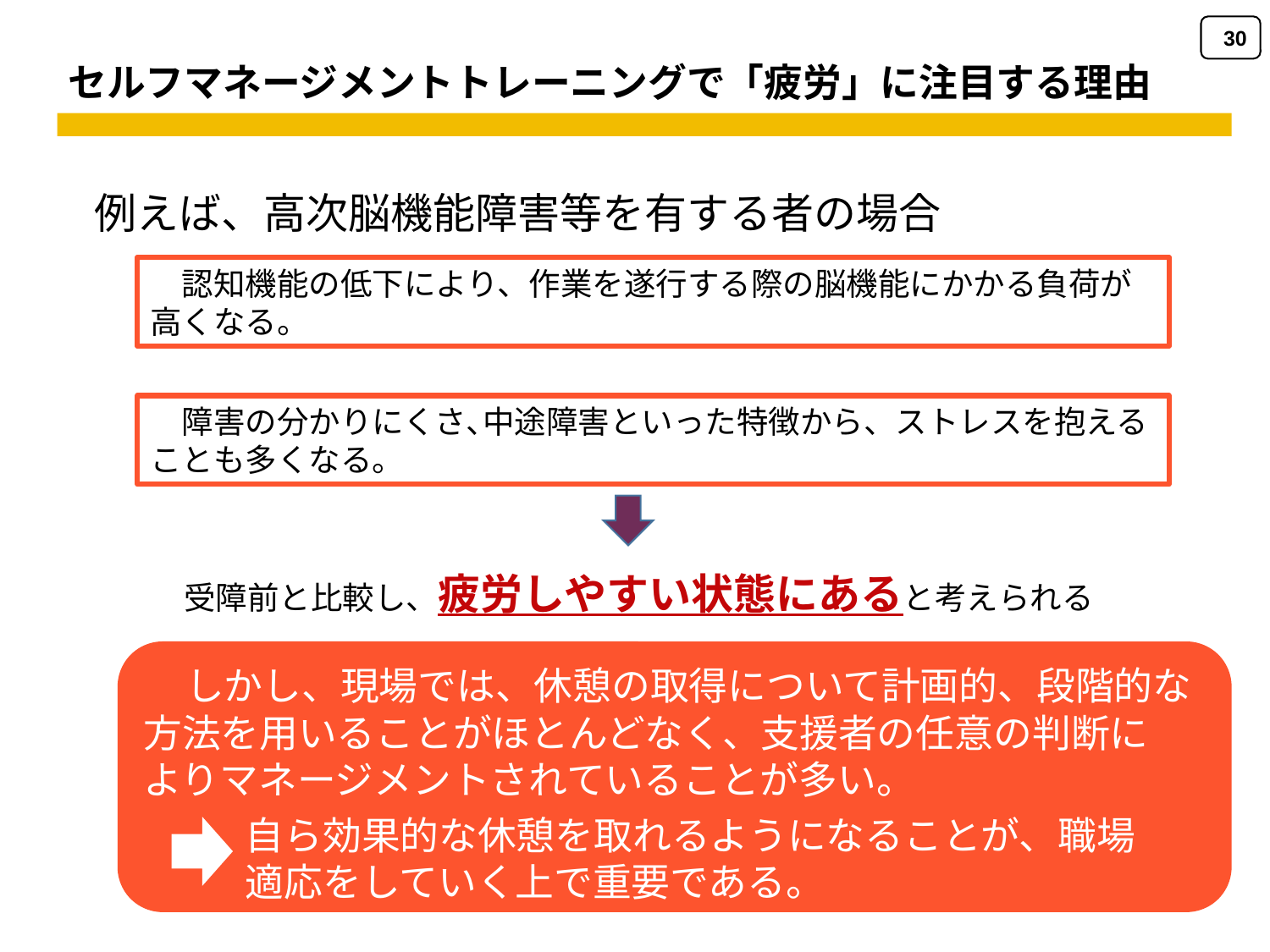

30

セルフマネージメントトレーニングで「疲労」に注目する理由

例えば、高次脳機能障害等を有する者の場合
　認知機能の低下により、作業を遂行する際の脳機能にかかる負荷が高くなる。
　障害の分かりにくさ､中途障害といった特徴から、ストレスを抱えることも多くなる。

受障前と比較し、疲労しやすい状態にあると考えられる
　しかし、現場では、休憩の取得について計画的、段階的な方法を用いることがほとんどなく、支援者の任意の判断に
よりマネージメントされていることが多い。

自ら効果的な休憩を取れるようになることが、職場適応をしていく上で重要である。